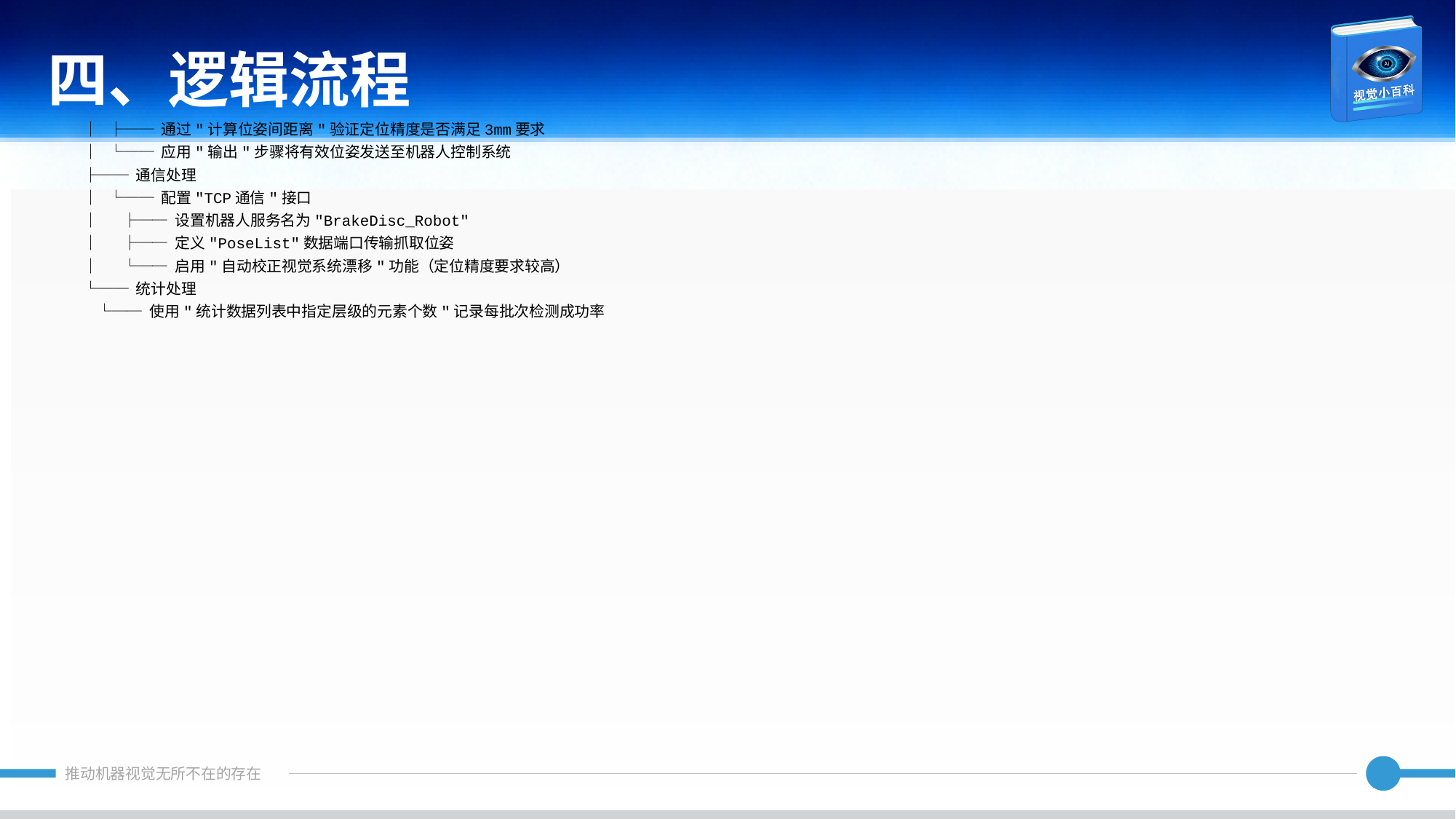

四、逻辑流程

│   ├── 通过"计算位姿间距离"验证定位精度是否满足3mm要求
│   └── 应用"输出"步骤将有效位姿发送至机器人控制系统
├── 通信处理
│   └── 配置"TCP通信"接口
│       ├── 设置机器人服务名为"BrakeDisc_Robot"
│       ├── 定义"PoseList"数据端口传输抓取位姿
│       └── 启用"自动校正视觉系统漂移"功能（定位精度要求较高）
└── 统计处理
    └── 使用"统计数据列表中指定层级的元素个数"记录每批次检测成功率
10